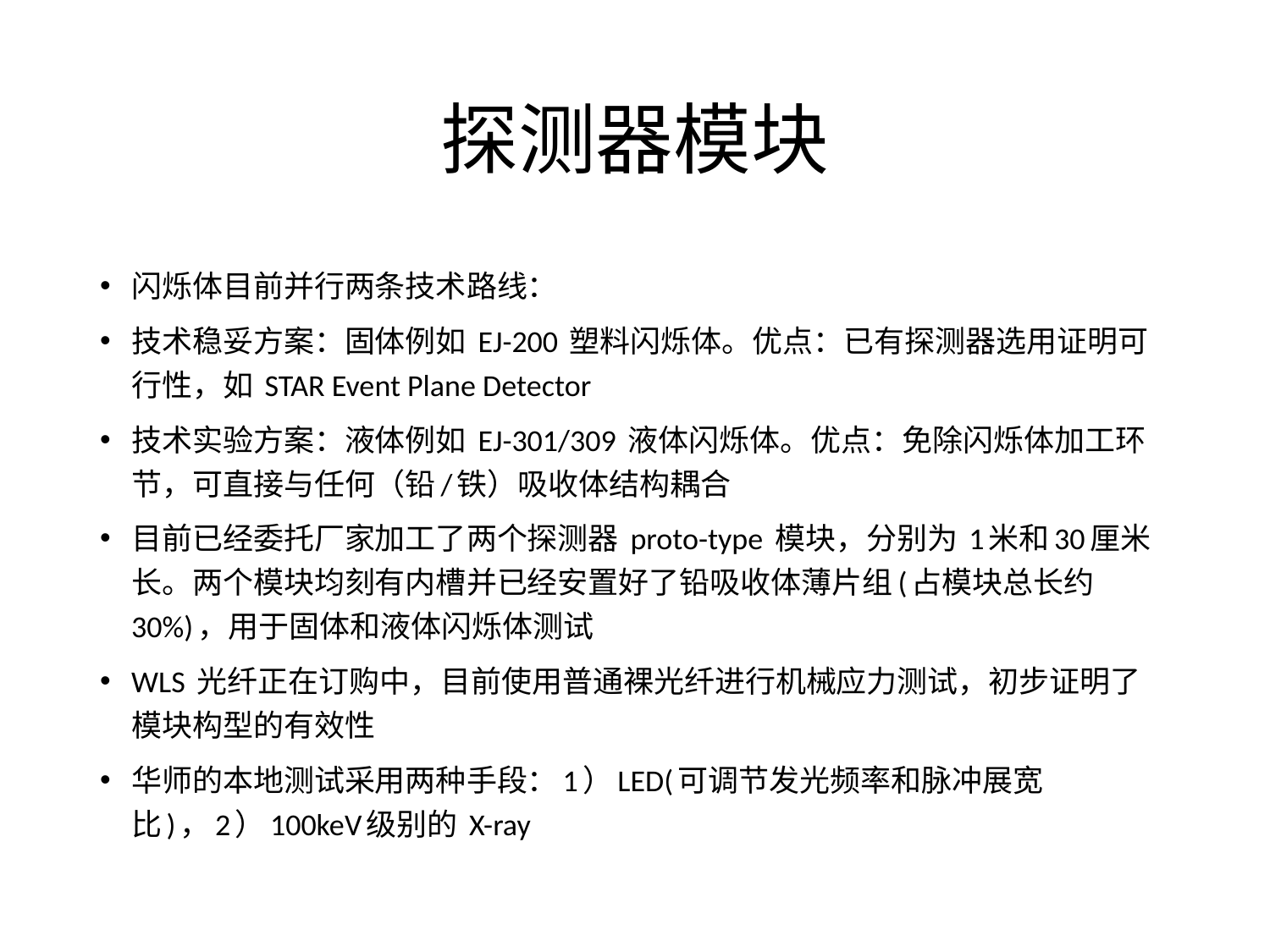

# 探测器模块
闪烁体目前并行两条技术路线：
技术稳妥方案：固体例如 EJ-200 塑料闪烁体。优点：已有探测器选用证明可行性，如 STAR Event Plane Detector
技术实验方案：液体例如 EJ-301/309 液体闪烁体。优点：免除闪烁体加工环节，可直接与任何（铅/铁）吸收体结构耦合
目前已经委托厂家加工了两个探测器 proto-type 模块，分别为 1米和30厘米长。两个模块均刻有内槽并已经安置好了铅吸收体薄片组(占模块总长约30%)，用于固体和液体闪烁体测试
WLS 光纤正在订购中，目前使用普通裸光纤进行机械应力测试，初步证明了模块构型的有效性
华师的本地测试采用两种手段：1）LED(可调节发光频率和脉冲展宽比)，2）100keV级别的 X-ray